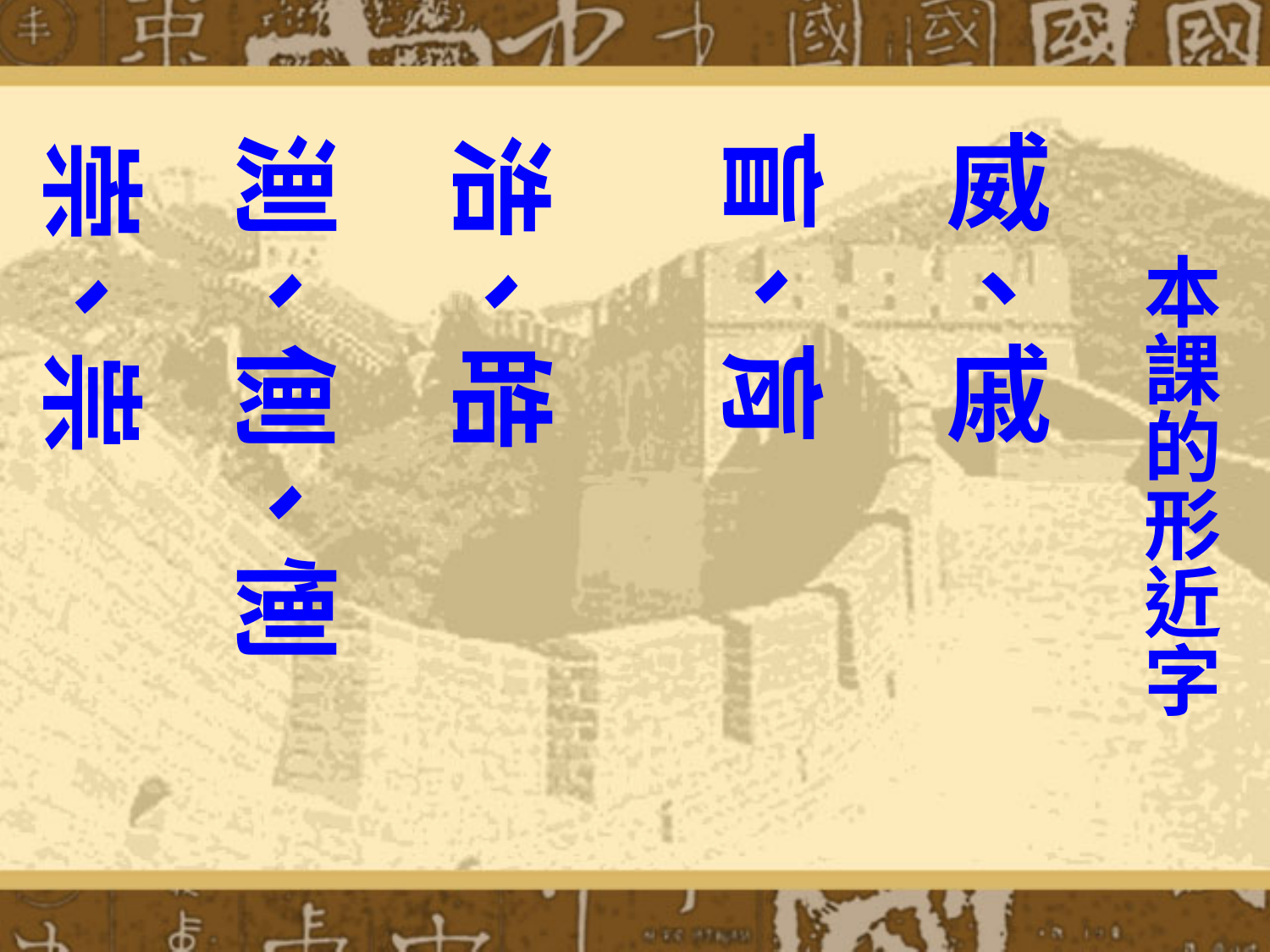

盲、肓
威、戚
浩、皓
測、側、惻
崇、祟
# 本課的形近字